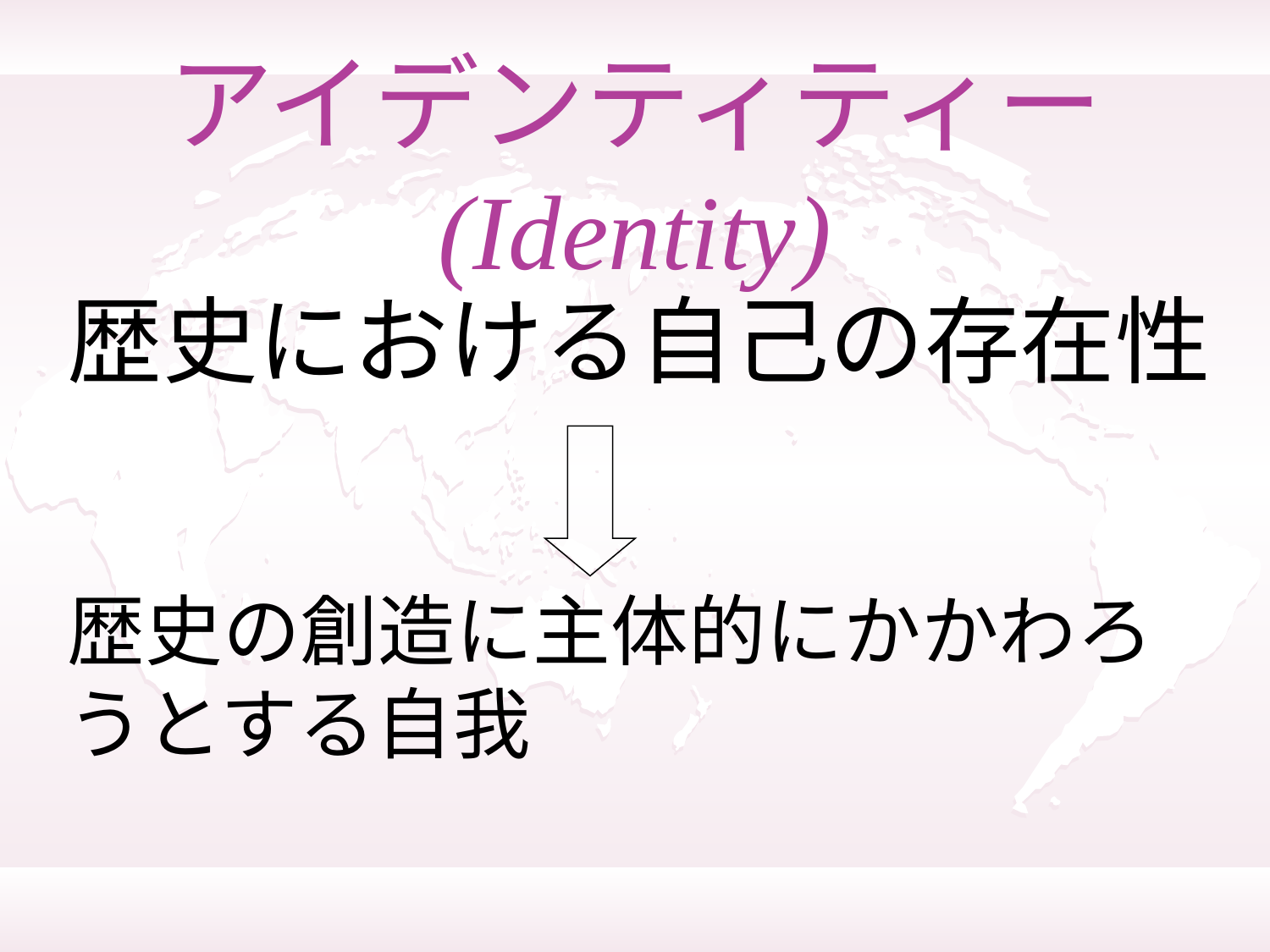

# アイデンティティー (Identity)
歴史における自己の存在性

歴史の創造に主体的にかかわろうとする自我